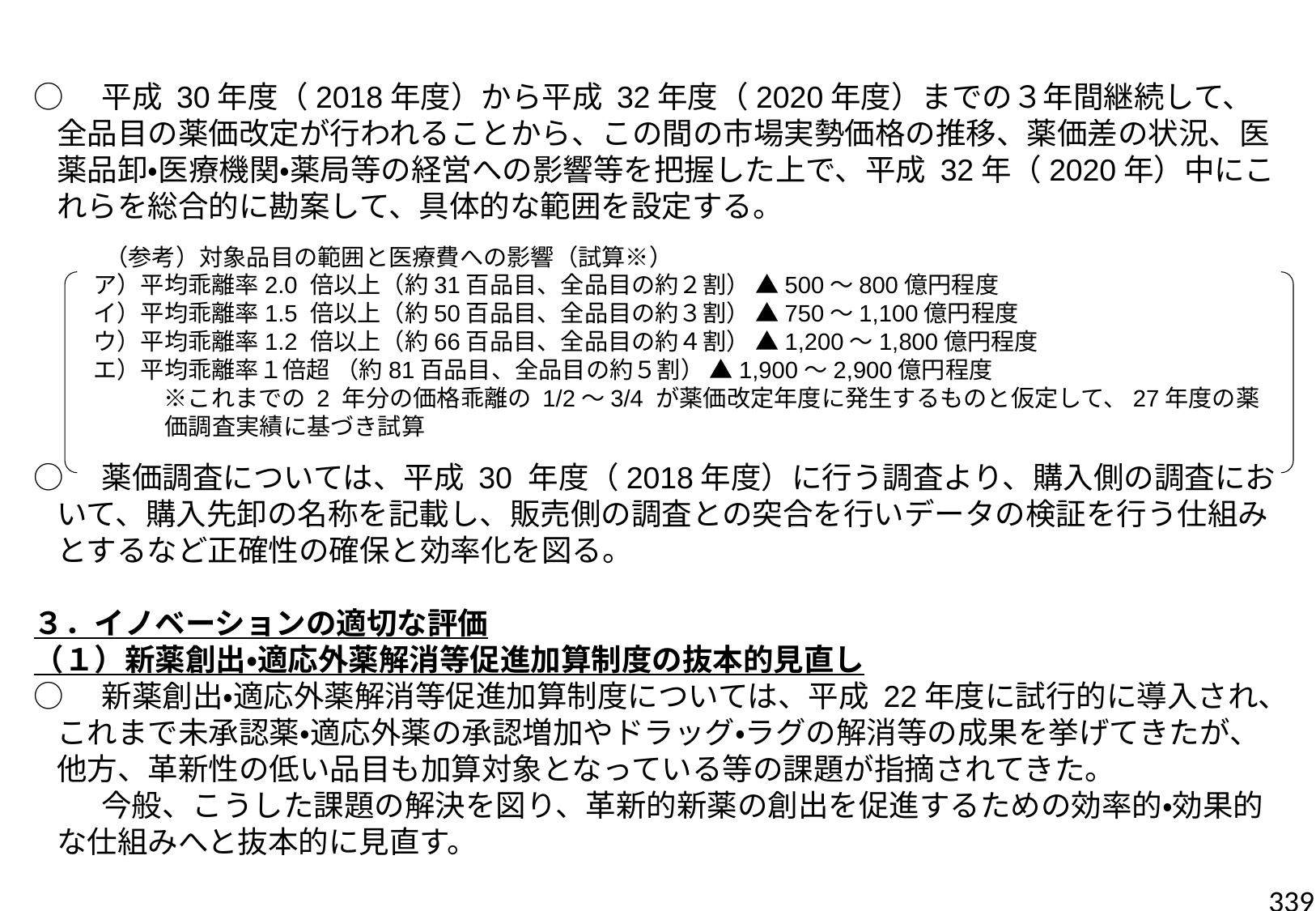

○　平成 30年度（2018年度）から平成 32年度（2020年度）までの３年間継続して、全品目の薬価改定が行われることから、この間の市場実勢価格の推移、薬価差の状況、医薬品卸・医療機関・薬局等の経営への影響等を把握した上で、平成 32年（2020年）中にこれらを総合的に勘案して、具体的な範囲を設定する。

　　　（参考）対象品目の範囲と医療費への影響（試算※）
ア）平均乖離率2.0 倍以上（約31百品目、全品目の約２割） ▲500～800億円程度
イ）平均乖離率1.5 倍以上（約50百品目、全品目の約３割） ▲750～1,100億円程度
ウ）平均乖離率1.2 倍以上（約66百品目、全品目の約４割） ▲1,200～1,800億円程度
エ）平均乖離率１倍超 （約81百品目、全品目の約５割） ▲1,900～2,900億円程度
　　※これまでの 2 年分の価格乖離の 1/2～3/4 が薬価改定年度に発生するものと仮定して、27年度の薬価調査実績に基づき試算

○　薬価調査については、平成 30 年度（2018年度）に行う調査より、購入側の調査において、購入先卸の名称を記載し、販売側の調査との突合を行いデータの検証を行う仕組みとするなど正確性の確保と効率化を図る。

３．イノベーションの適切な評価
（１）新薬創出・適応外薬解消等促進加算制度の抜本的見直し
○　新薬創出・適応外薬解消等促進加算制度については、平成 22年度に試行的に導入され、これまで未承認薬・適応外薬の承認増加やドラッグ・ラグの解消等の成果を挙げてきたが、他方、革新性の低い品目も加算対象となっている等の課題が指摘されてきた。
　　 今般、こうした課題の解決を図り、革新的新薬の創出を促進するための効率的・効果的な仕組みへと抜本的に見直す。